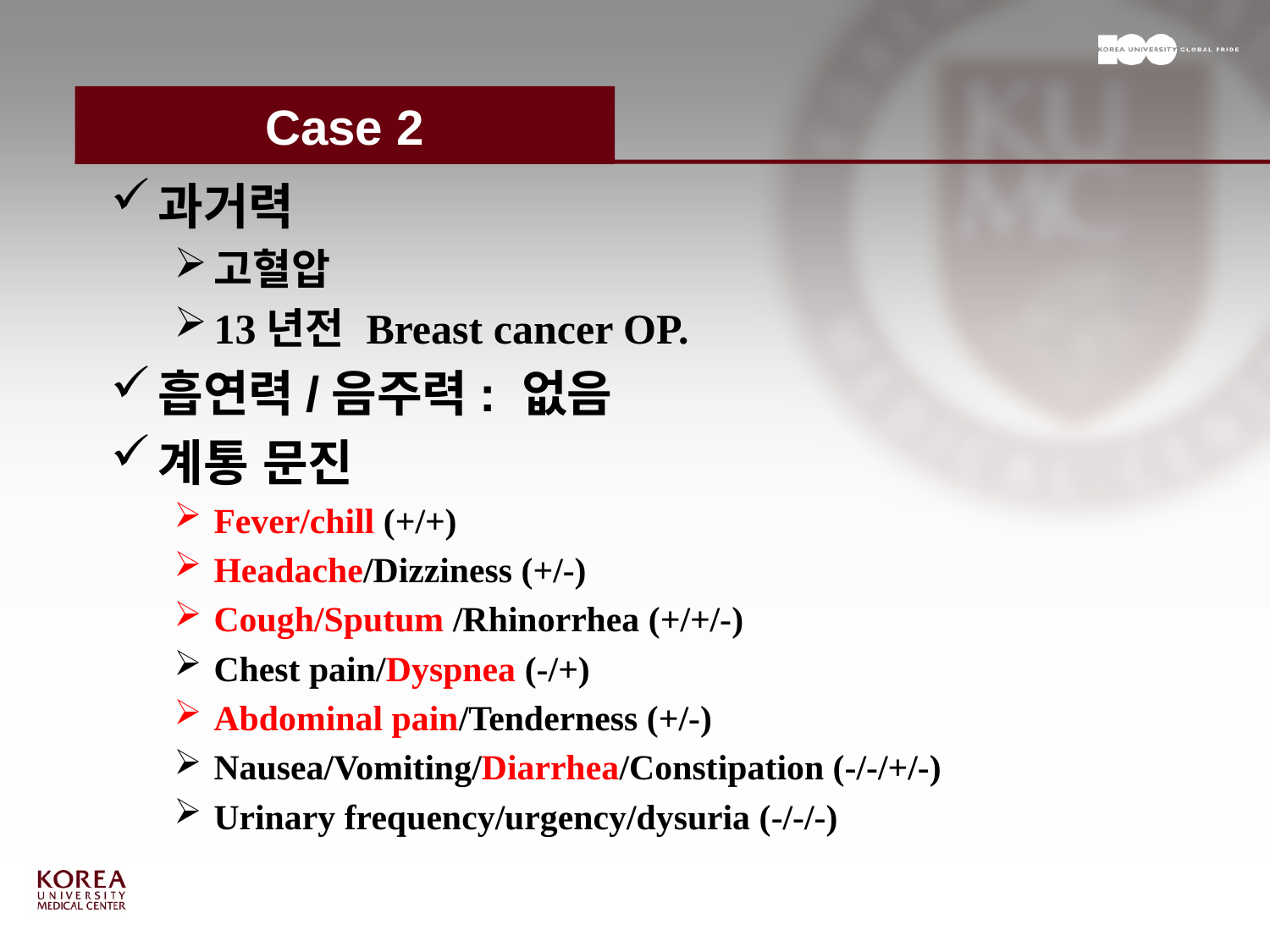

# Case 2
과거력
고혈압
13년전 Breast cancer OP.
흡연력/음주력: 없음
계통 문진
Fever/chill (+/+)
Headache/Dizziness (+/-)
Cough/Sputum /Rhinorrhea (+/+/-)
Chest pain/Dyspnea (-/+)
Abdominal pain/Tenderness (+/-)
Nausea/Vomiting/Diarrhea/Constipation (-/-/+/-)
Urinary frequency/urgency/dysuria (-/-/-)